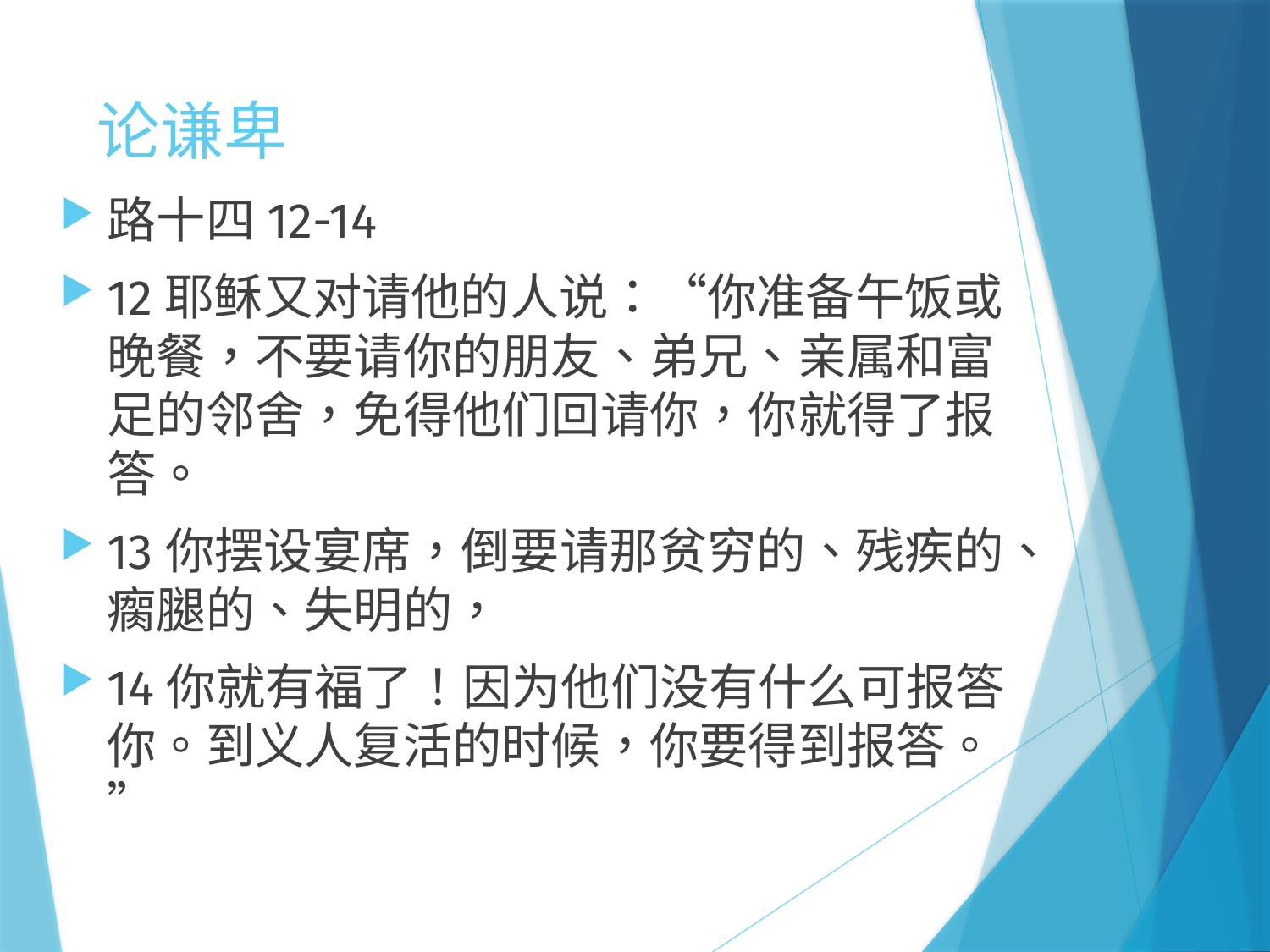

# 论谦卑
路十四12-14
12耶稣又对请他的人说：“你准备午饭或晚餐，不要请你的朋友、弟兄、亲属和富足的邻舍，免得他们回请你，你就得了报答。
13你摆设宴席，倒要请那贫穷的、残疾的、瘸腿的、失明的，
14你就有福了！因为他们没有什么可报答你。到义人复活的时候，你要得到报答。”